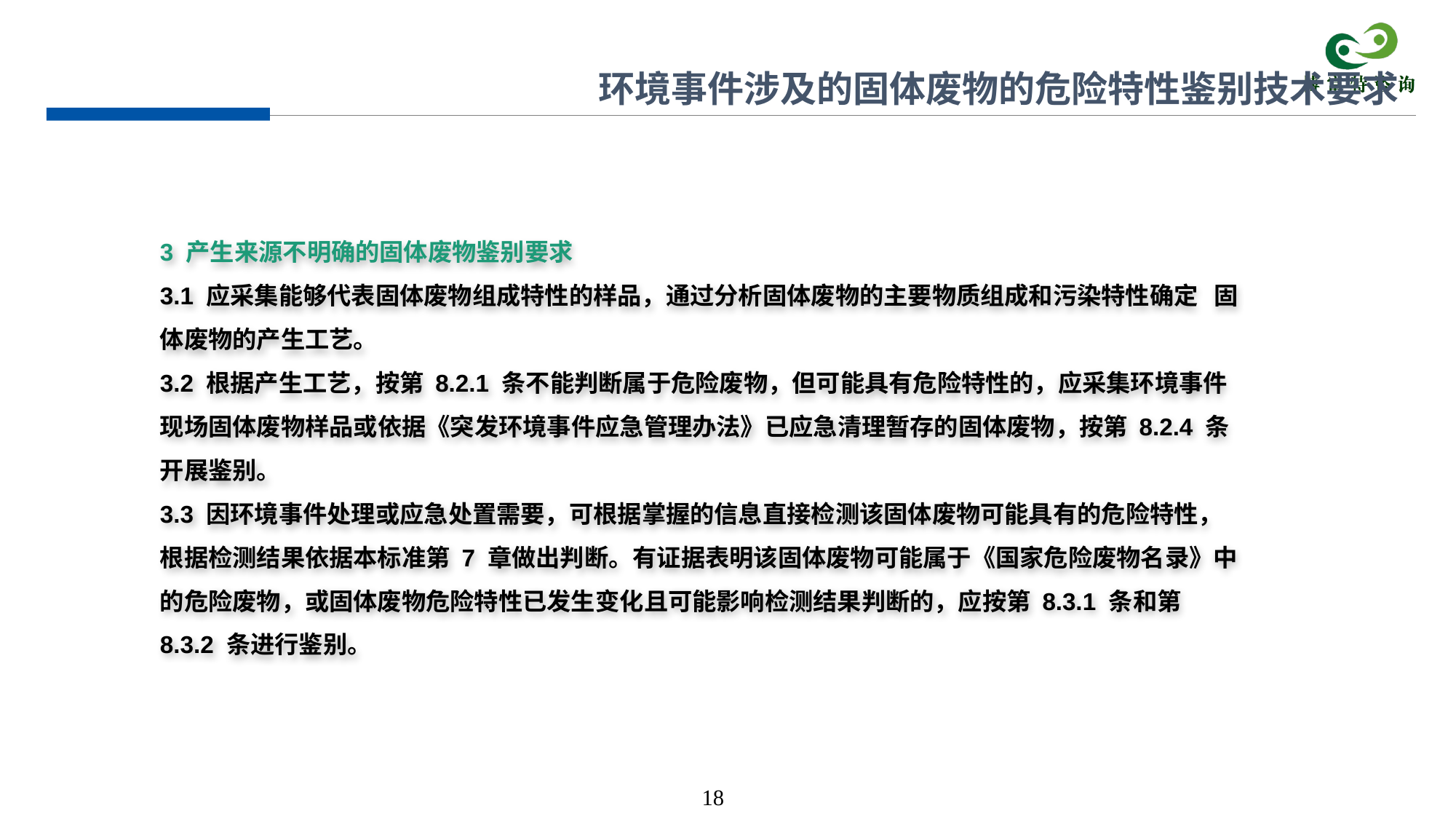

环境事件涉及的固体废物的危险特性鉴别技术要求
3 产生来源不明确的固体废物鉴别要求
3.1 应采集能够代表固体废物组成特性的样品，通过分析固体废物的主要物质组成和污染特性确定   固体废物的产生工艺。
3.2 根据产生工艺，按第 8.2.1 条不能判断属于危险废物，但可能具有危险特性的，应采集环境事件现场固体废物样品或依据《突发环境事件应急管理办法》已应急清理暂存的固体废物，按第 8.2.4 条开展鉴别。
3.3 因环境事件处理或应急处置需要，可根据掌握的信息直接检测该固体废物可能具有的危险特性，根据检测结果依据本标准第 7 章做出判断。有证据表明该固体废物可能属于《国家危险废物名录》中的危险废物，或固体废物危险特性已发生变化且可能影响检测结果判断的，应按第 8.3.1 条和第 8.3.2 条进行鉴别。